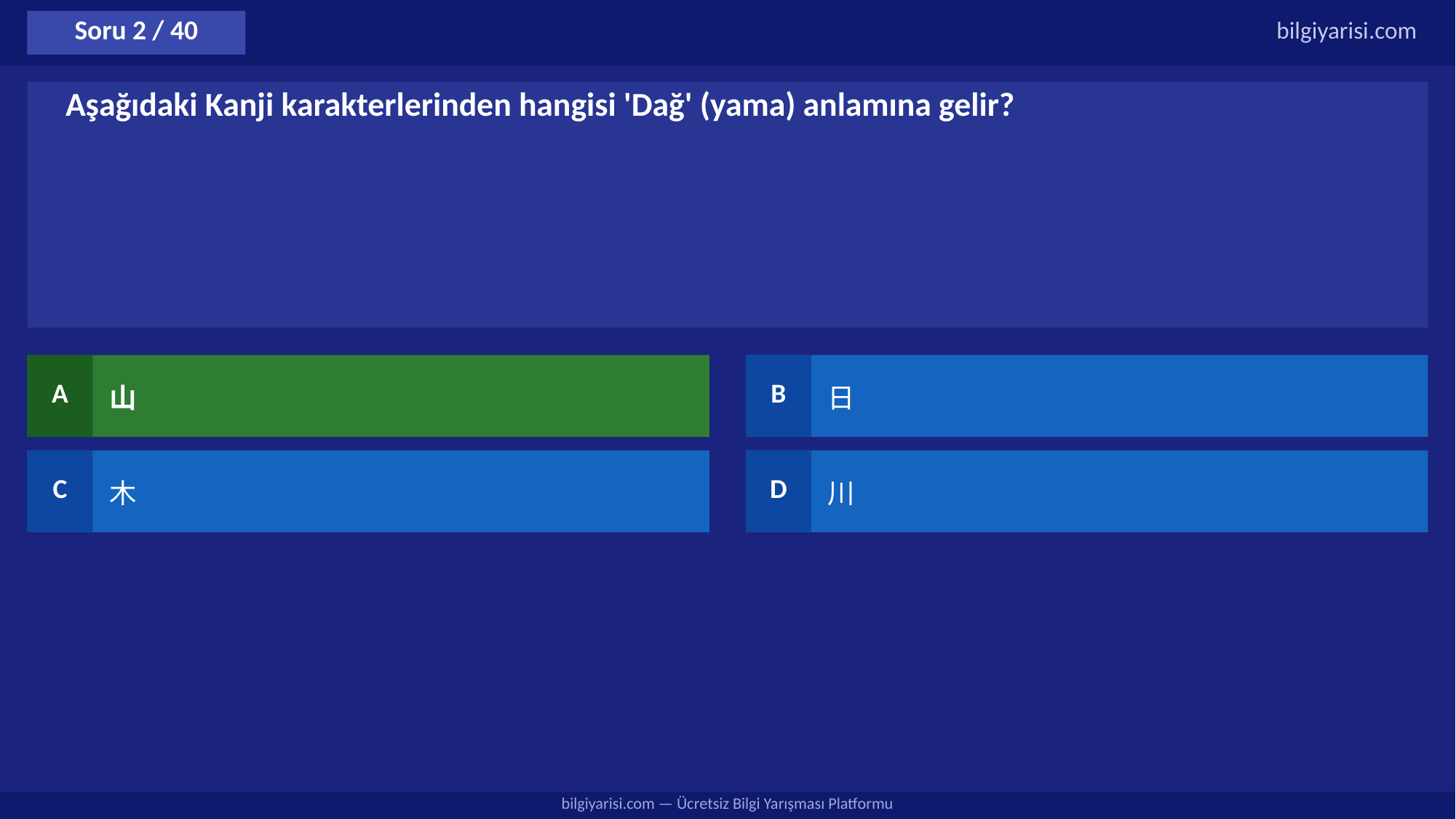

Soru 2 / 40
bilgiyarisi.com

Aşağıdaki Kanji karakterlerinden hangisi 'Dağ' (yama) anlamına gelir?

A
山

B
日

C
木

D
川
bilgiyarisi.com — Ücretsiz Bilgi Yarışması Platformu